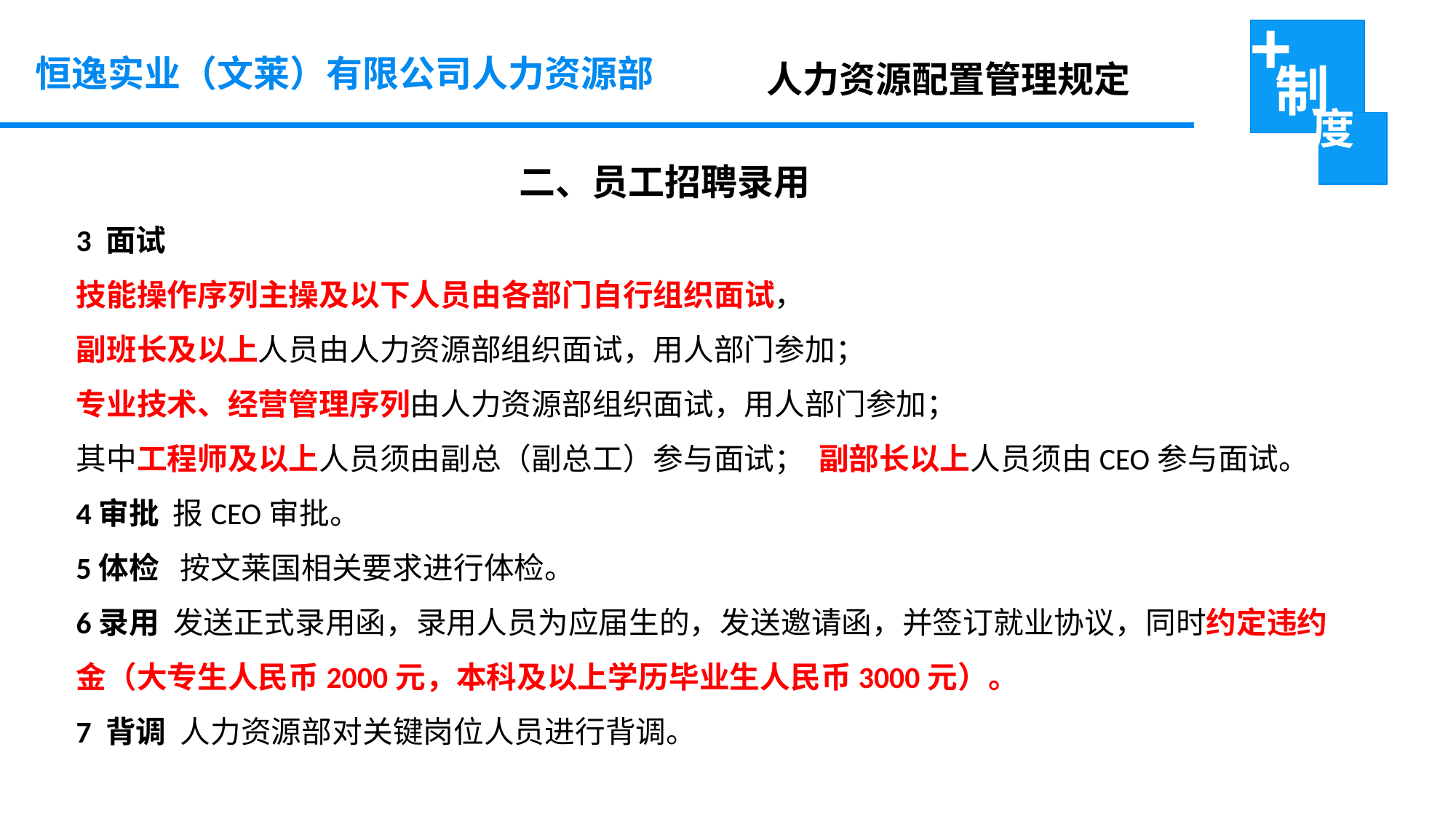

恒逸实业（文莱）有限公司人力资源部
    人力资源配置管理规定
二、员工招聘录用

3 面试
技能操作序列主操及以下人员由各部门自行组织面试，
副班长及以上人员由人力资源部组织面试，用人部门参加；
专业技术、经营管理序列由人力资源部组织面试，用人部门参加；
其中工程师及以上人员须由副总（副总工）参与面试；  副部长以上人员须由CEO参与面试。
4审批  报CEO审批。
5体检   按文莱国相关要求进行体检。
6录用  发送正式录用函，录用人员为应届生的，发送邀请函，并签订就业协议，同时约定违约金（大专生人民币2000元，本科及以上学历毕业生人民币3000元）。
7 背调  人力资源部对关键岗位人员进行背调。